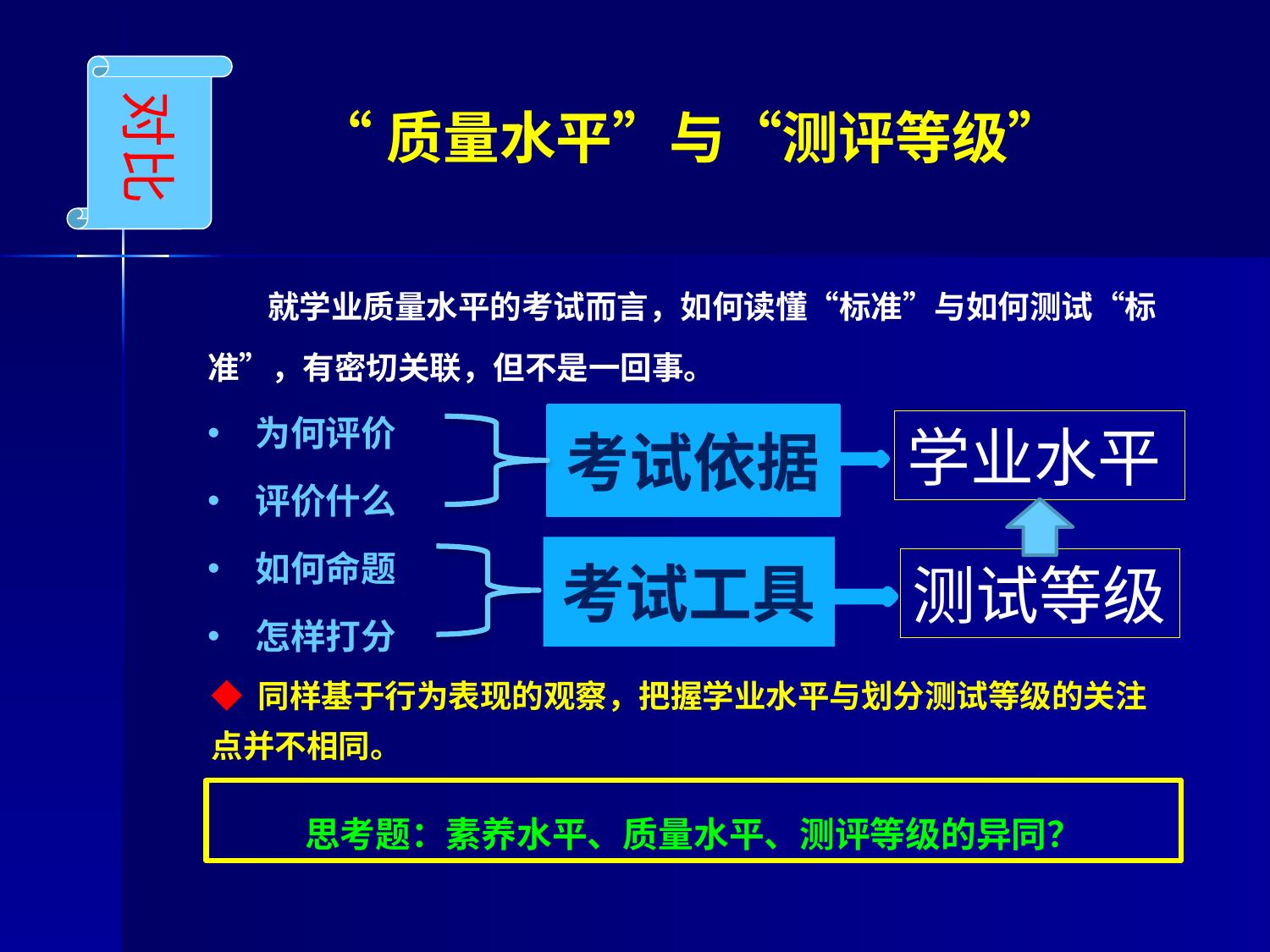

对比
“质量水平”与“测评等级”

        就学业质量水平的考试而言，如何读懂“标准”与如何测试“标准”，有密切关联，但不是一回事。
为何评价
评价什么
如何命题
怎样打分

考试依据
学业水平

考试工具

测试等级

◆ 同样基于行为表现的观察，把握学业水平与划分测试等级的关注点并不相同。
思考题：素养水平、质量水平、测评等级的异同？